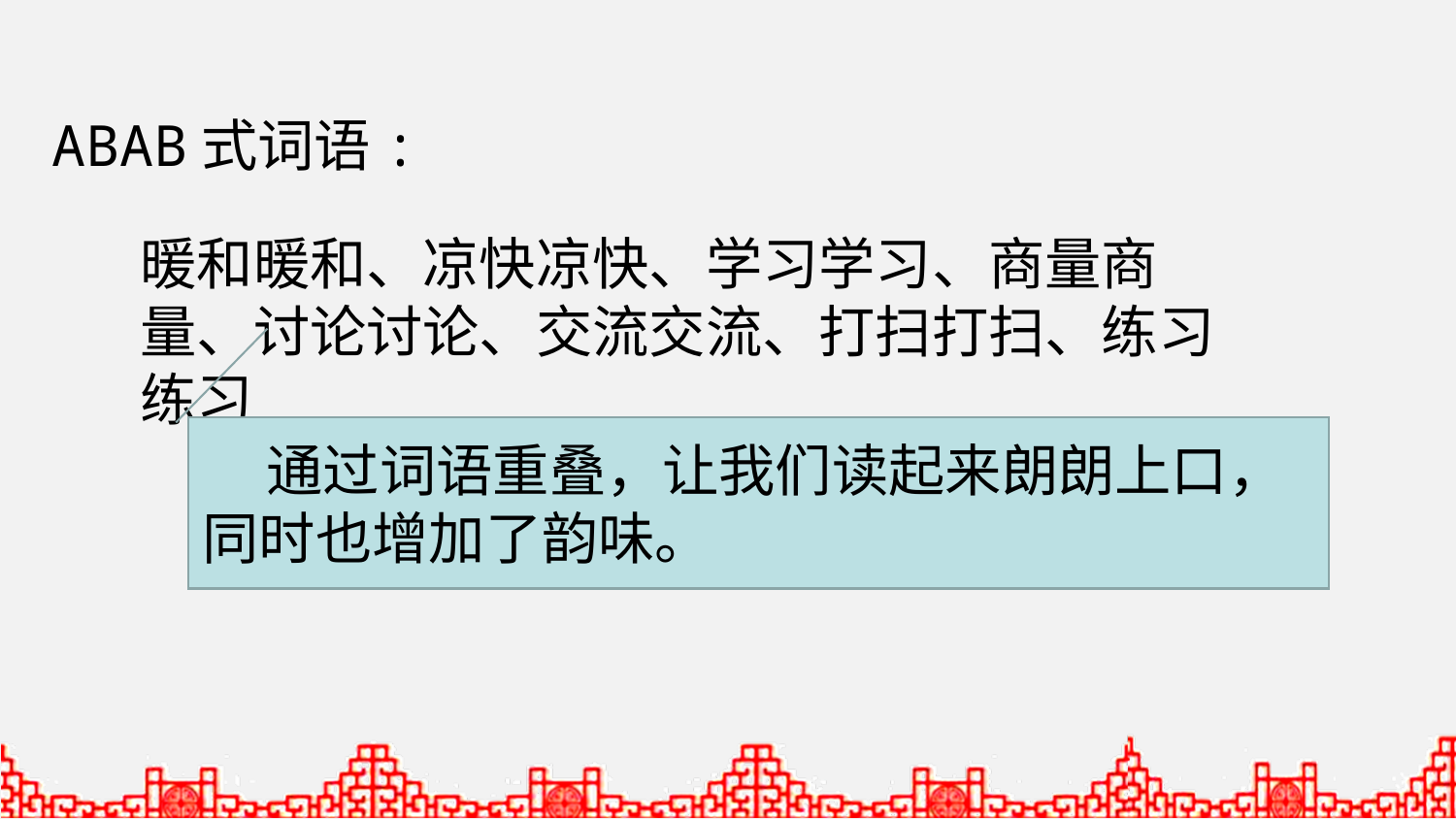

ABAB式词语:
暖和暖和、凉快凉快、学习学习、商量商量、讨论讨论、交流交流、打扫打扫、练习练习
    通过词语重叠，让我们读起来朗朗上口，同时也增加了韵味。